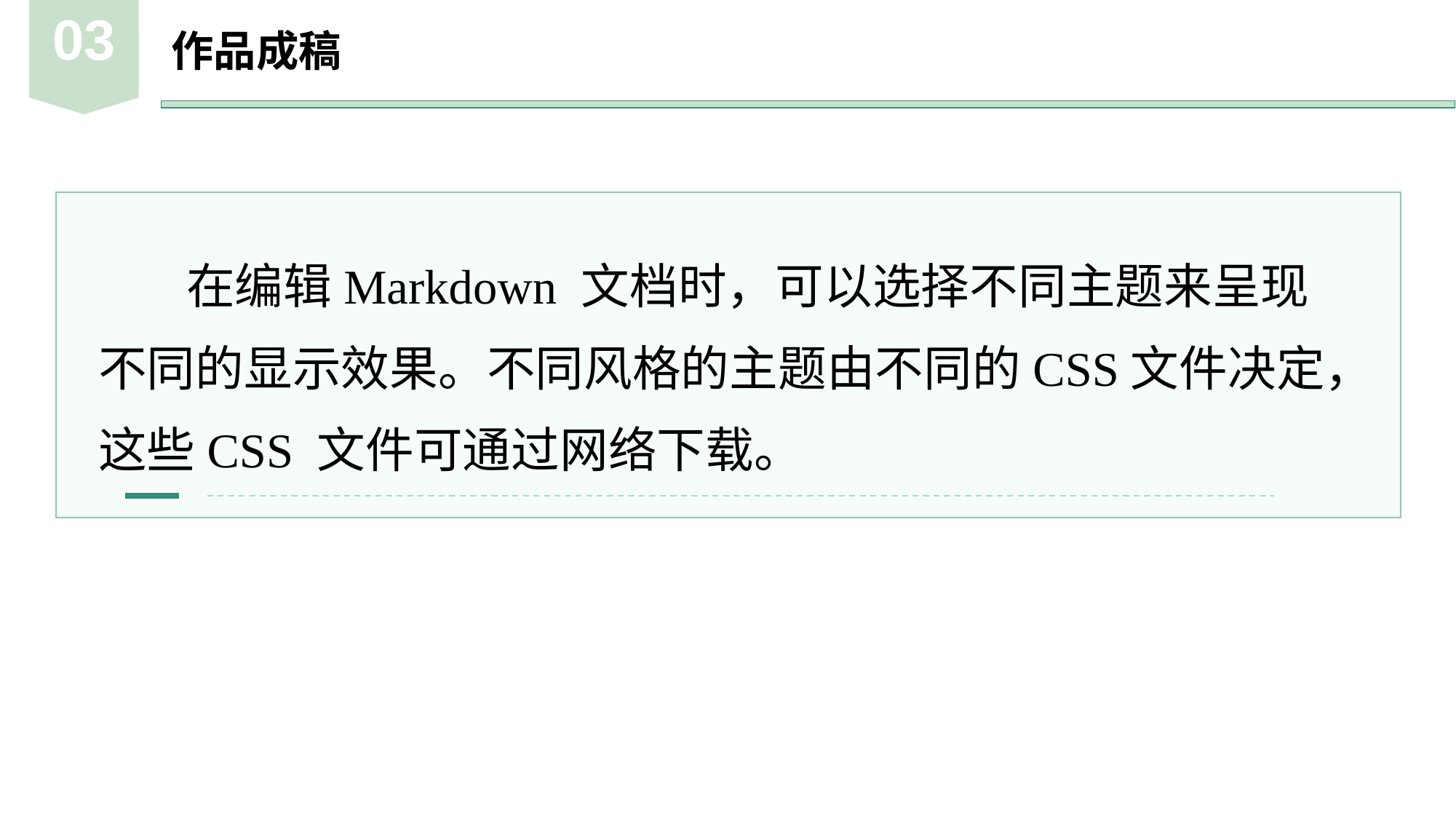

作品成稿

       在编辑Markdown 文档时，可以选择不同主题来呈现不同的显示效果。不同风格的主题由不同的CSS文件决定，这些CSS 文件可通过网络下载。